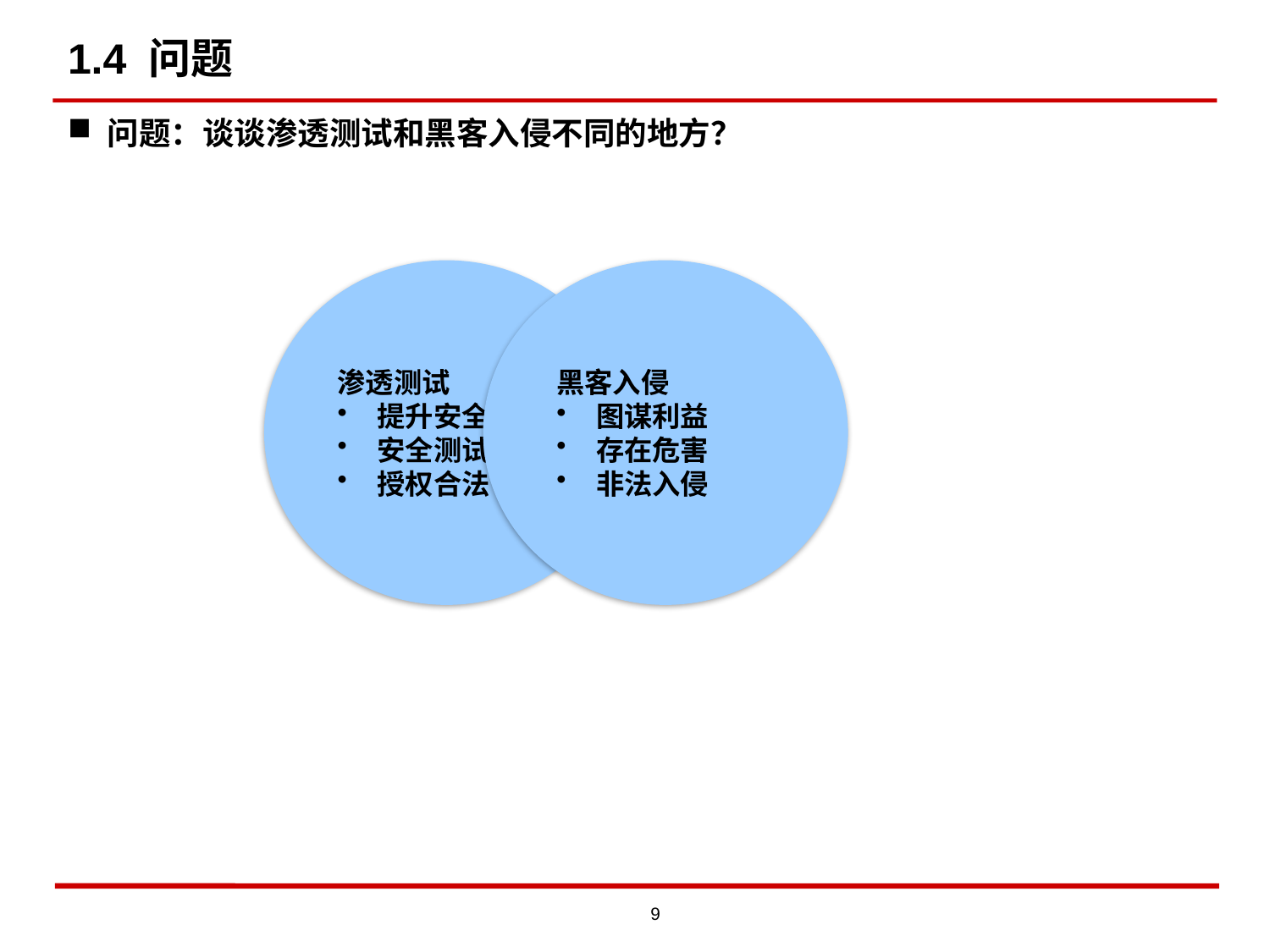

# 1.4 问题
问题：谈谈渗透测试和黑客入侵不同的地方？
提升安全
渗透测试
黑客入侵
图谋利益
存在危害
安全测试
非法入侵
授权合法